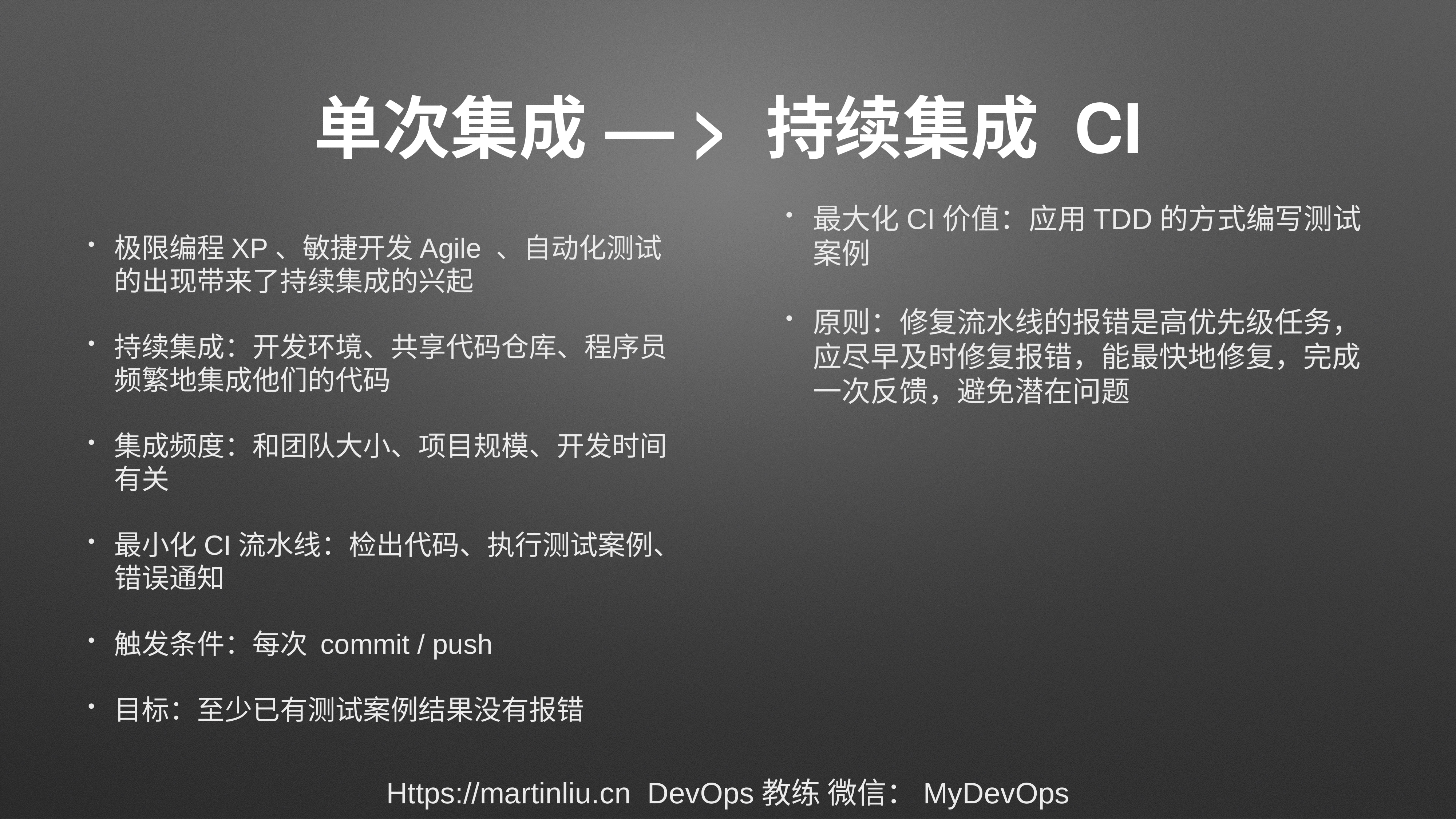

# 单次集成 —> 持续集成 CI
极限编程XP、敏捷开发Agile 、自动化测试的出现带来了持续集成的兴起
持续集成：开发环境、共享代码仓库、程序员频繁地集成他们的代码
集成频度：和团队大小、项目规模、开发时间有关
最小化CI流水线：检出代码、执行测试案例、错误通知
触发条件：每次 commit / push
目标：至少已有测试案例结果没有报错
最大化CI价值：应用TDD的方式编写测试案例
原则：修复流水线的报错是高优先级任务，应尽早及时修复报错，能最快地修复，完成一次反馈，避免潜在问题